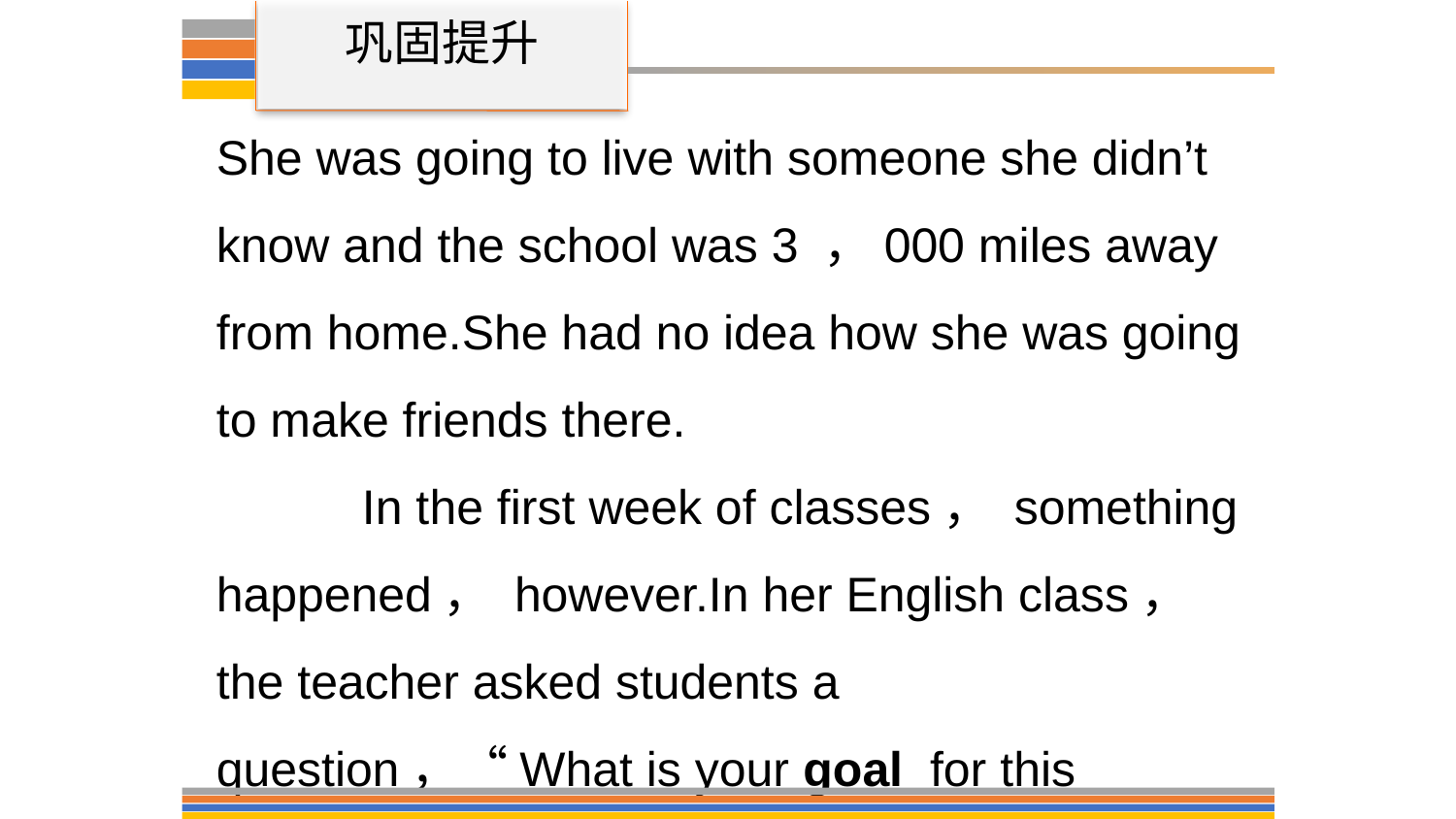

巩固提升

She was going to live with someone she didn’t know and the school was 3 ，000 miles away from home.She had no idea how she was going to make friends there.
	In the first week of classes， something happened， however.In her English class， the teacher asked students a question，“What is your goal  for this class?”Most of the students